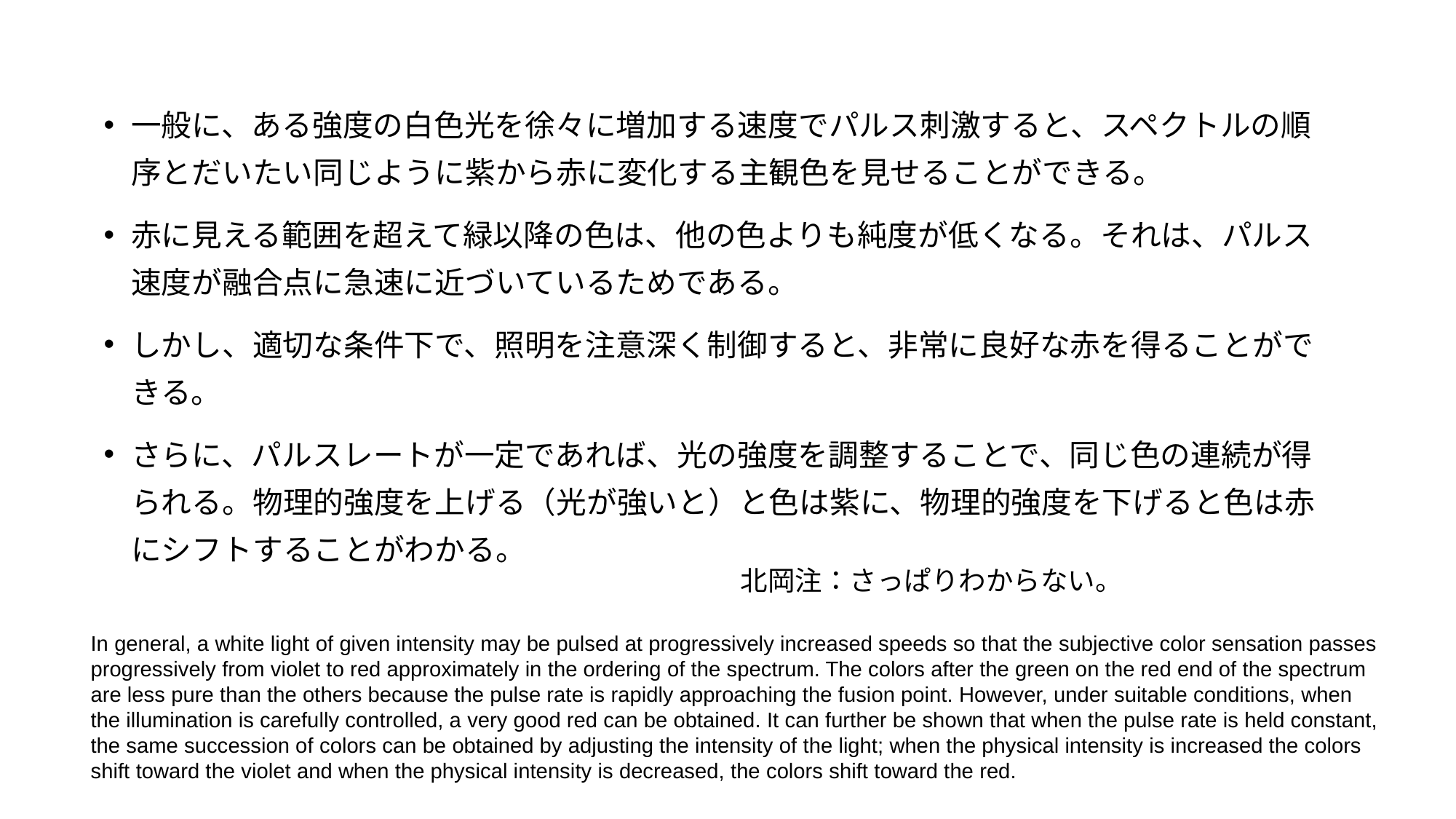

一般に、ある強度の白色光を徐々に増加する速度でパルス刺激すると、スペクトルの順序とだいたい同じように紫から赤に変化する主観色を見せることができる。
赤に見える範囲を超えて緑以降の色は、他の色よりも純度が低くなる。それは、パルス速度が融合点に急速に近づいているためである。
しかし、適切な条件下で、照明を注意深く制御すると、非常に良好な赤を得ることができる。
さらに、パルスレートが一定であれば、光の強度を調整することで、同じ色の連続が得られる。物理的強度を上げる（光が強いと）と色は紫に、物理的強度を下げると色は赤にシフトすることがわかる。
北岡注：さっぱりわからない。
In general, a white light of given intensity may be pulsed at progressively increased speeds so that the subjective color sensation passes progressively from violet to red approximately in the ordering of the spectrum. The colors after the green on the red end of the spectrum are less pure than the others because the pulse rate is rapidly approaching the fusion point. However, under suitable conditions, when the illumination is carefully controlled, a very good red can be obtained. It can further be shown that when the pulse rate is held constant, the same succession of colors can be obtained by adjusting the intensity of the light; when the physical intensity is increased the colors shift toward the violet and when the physical intensity is decreased, the colors shift toward the red.